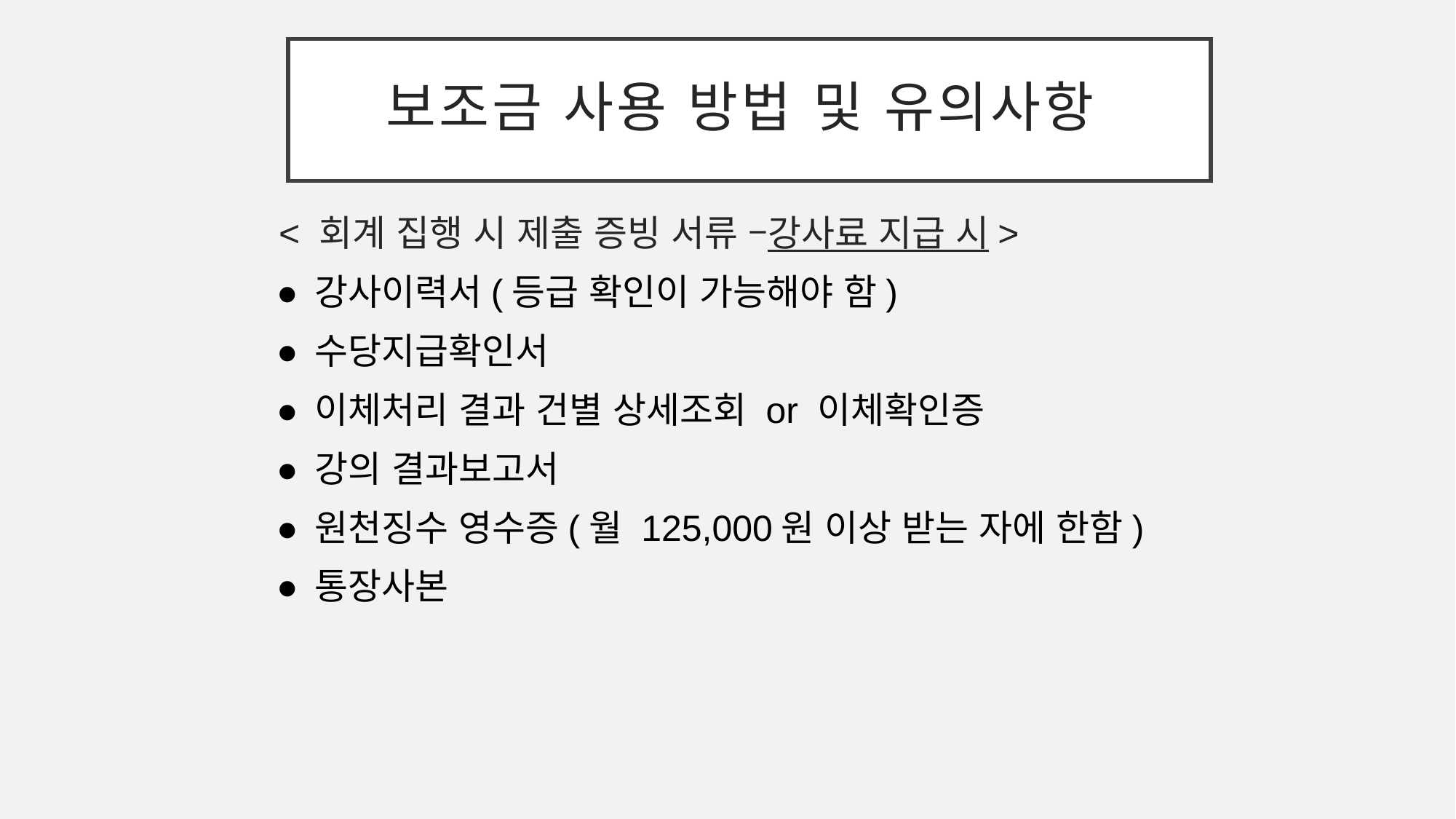

# 보조금 사용 방법 및 유의사항
< 회계 집행 시 제출 증빙 서류 –강사료 지급 시>
⦁ 강사이력서(등급 확인이 가능해야 함)
⦁ 수당지급확인서
⦁ 이체처리 결과 건별 상세조회 or 이체확인증
⦁ 강의 결과보고서
⦁ 원천징수 영수증(월 125,000원 이상 받는 자에 한함)
⦁ 통장사본